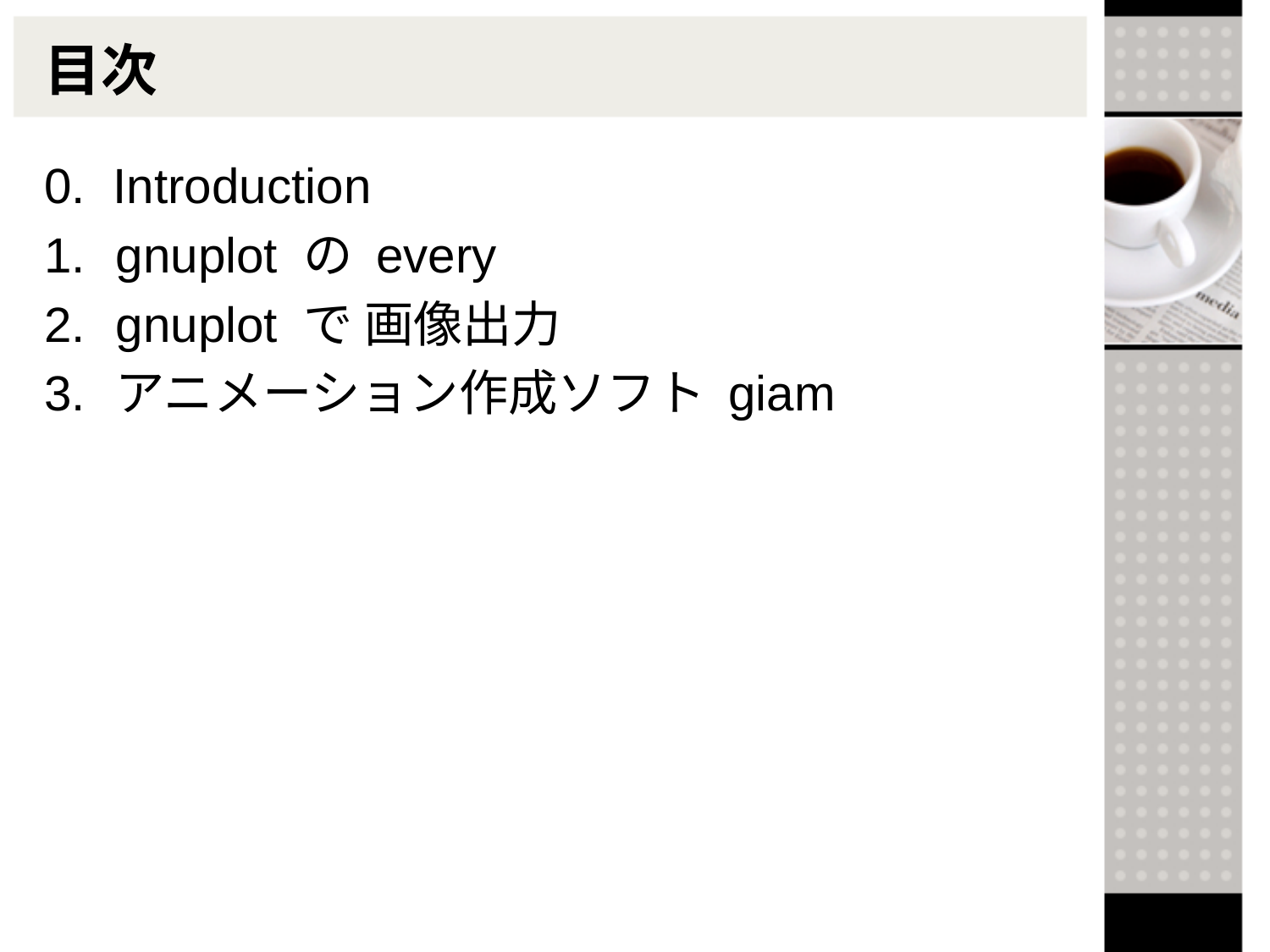

# 目次
0.  Introduction
gnuplot の every
gnuplot で 画像出力
アニメーション作成ソフト giam